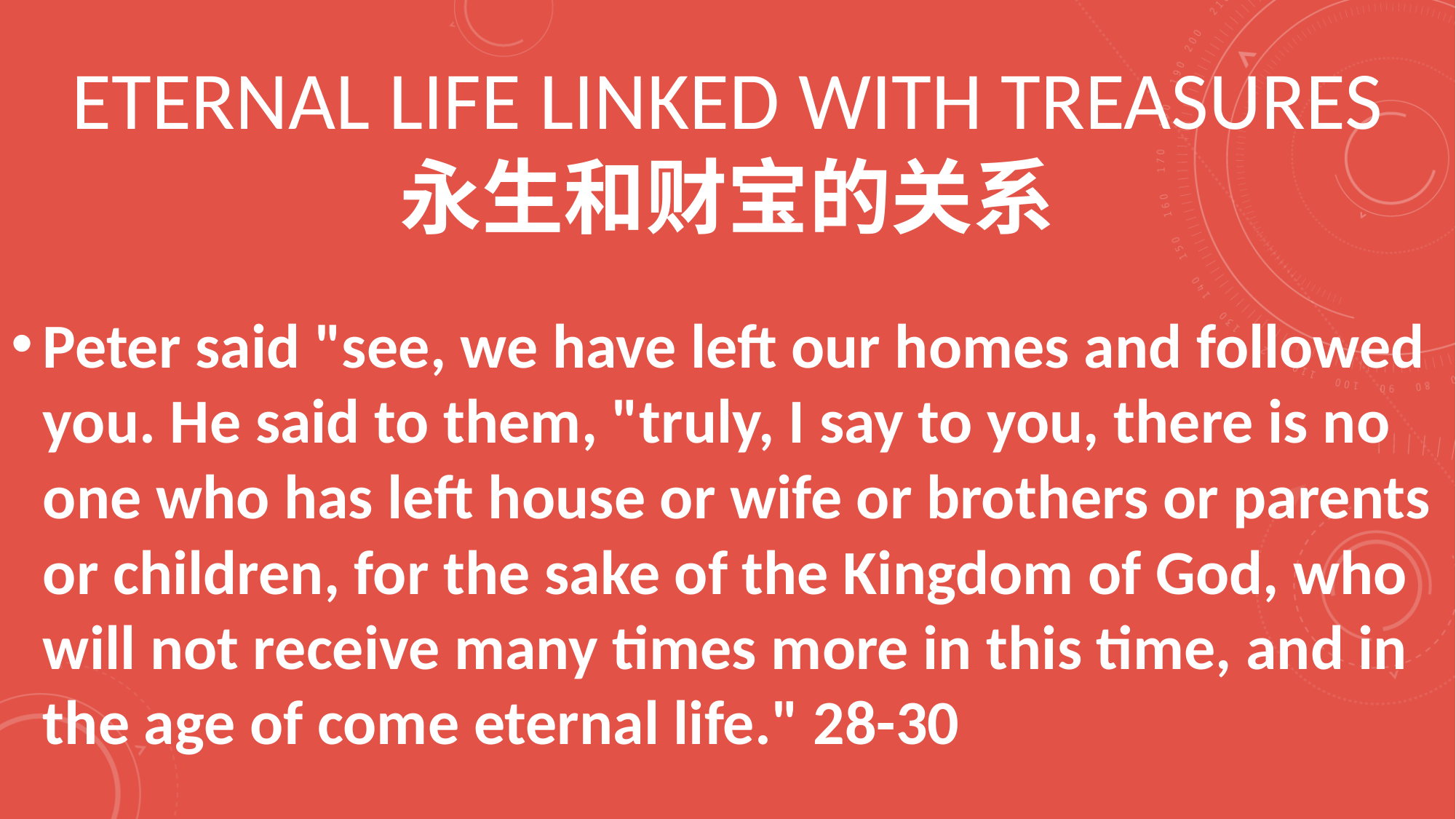

# ETERNAL LIFE LINKED WITH TREASURES 永生和财宝的关系
Peter said "see, we have left our homes and followed you. He said to them, "truly, I say to you, there is no one who has left house or wife or brothers or parents or children, for the sake of the Kingdom of God, who will not receive many times more in this time, and in the age of come eternal life." 28-30